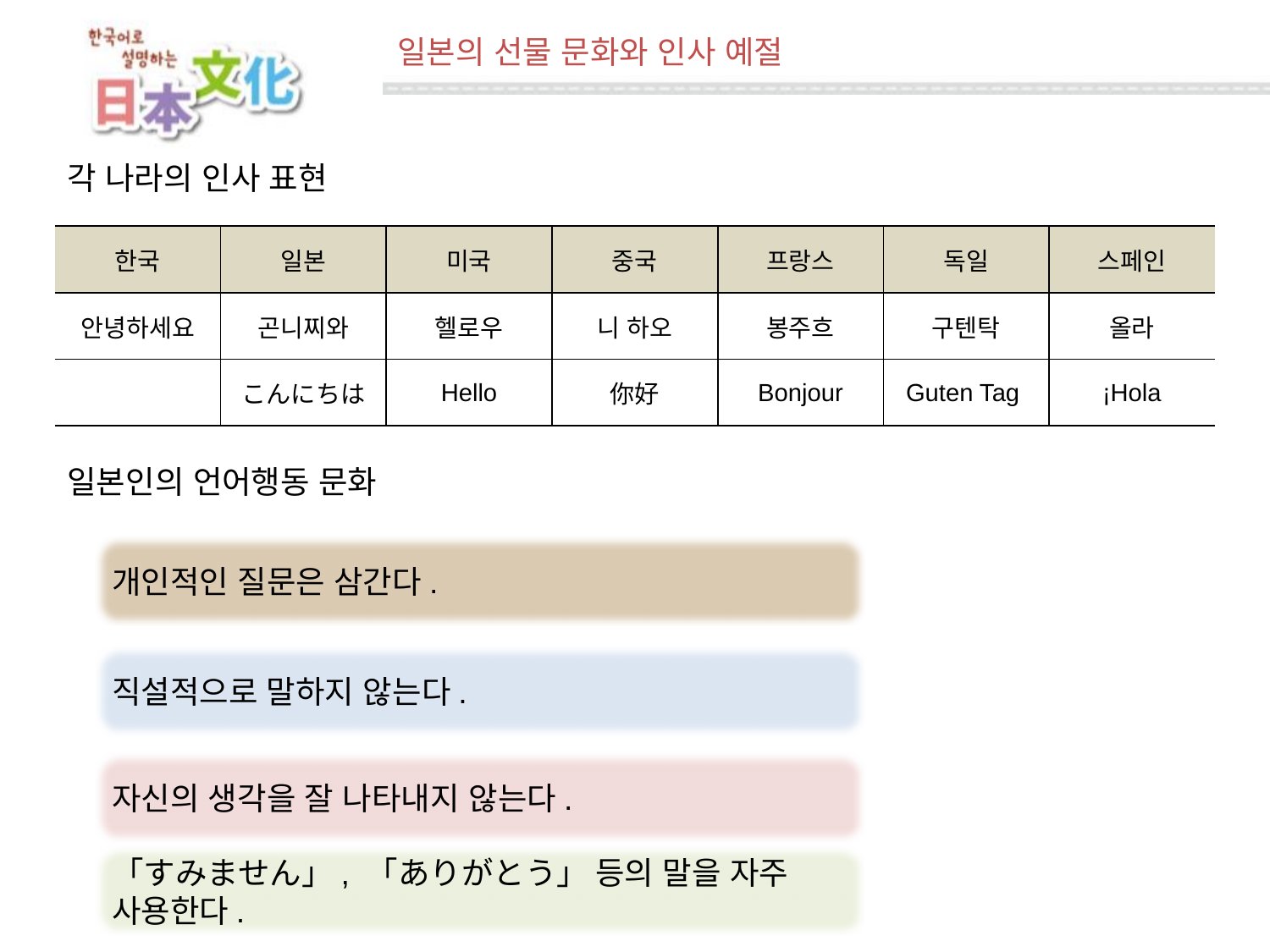

일본의 선물 문화와 인사 예절
각 나라의 인사 표현
| 한국 | 일본 | 미국 | 중국 | 프랑스 | 독일 | 스페인 |
| --- | --- | --- | --- | --- | --- | --- |
| 안녕하세요 | 곤니찌와 | 헬로우 | 니 하오 | 봉주흐 | 구텐탁 | 올라 |
|  | こんにちは | Hello | 你好 | Bonjour | Guten Tag | ¡Hola |
일본인의 언어행동 문화
개인적인 질문은 삼간다.
직설적으로 말하지 않는다.
자신의 생각을 잘 나타내지 않는다.
「すみません」, 「ありがとう」 등의 말을 자주 사용한다.